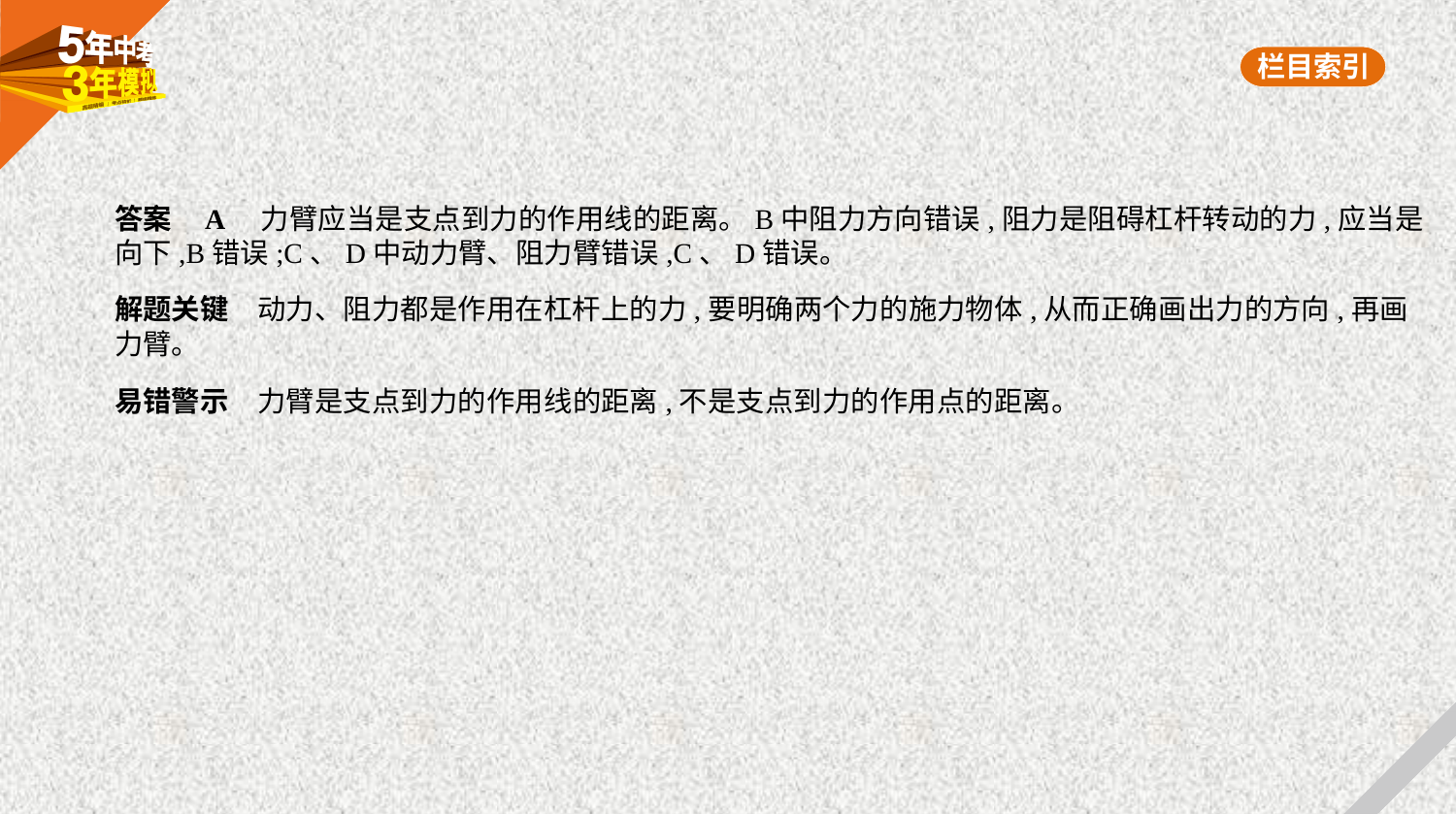

答案    A　力臂应当是支点到力的作用线的距离。B中阻力方向错误,阻力是阻碍杠杆转动的力,应当是
向下,B错误;C、D中动力臂、阻力臂错误,C、D错误。
解题关键　动力、阻力都是作用在杠杆上的力,要明确两个力的施力物体,从而正确画出力的方向,再画
力臂。
易错警示　力臂是支点到力的作用线的距离,不是支点到力的作用点的距离。